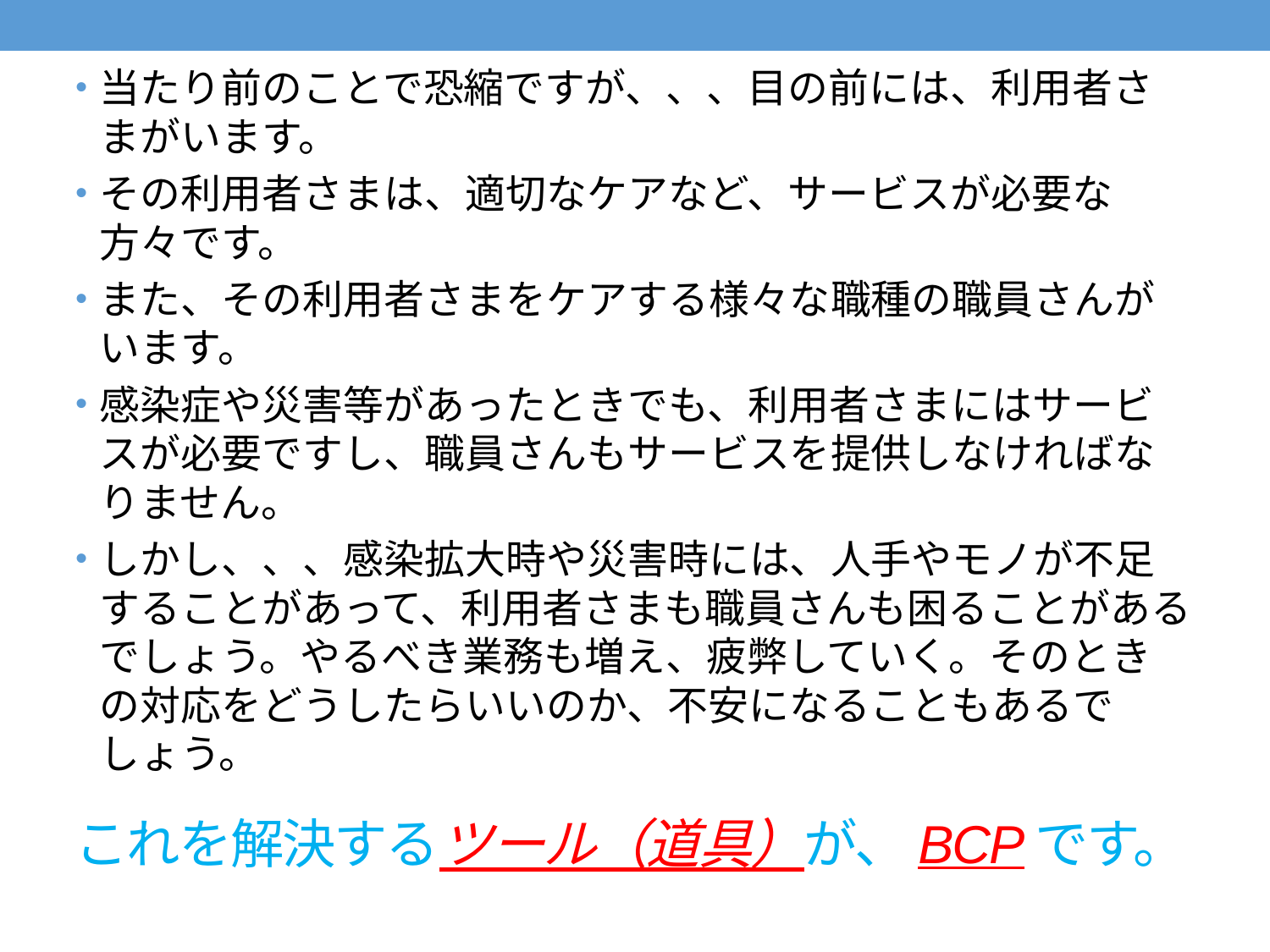

当たり前のことで恐縮ですが、、、目の前には、利用者さまがいます。
その利用者さまは、適切なケアなど、サービスが必要な方々です。
また、その利用者さまをケアする様々な職種の職員さんがいます。
感染症や災害等があったときでも、利用者さまにはサービスが必要ですし、職員さんもサービスを提供しなければなりません。
しかし、、、感染拡大時や災害時には、人手やモノが不足することがあって、利用者さまも職員さんも困ることがあるでしょう。やるべき業務も増え、疲弊していく。そのときの対応をどうしたらいいのか、不安になることもあるでしょう。
これを解決するツール（道具）が、BCPです。